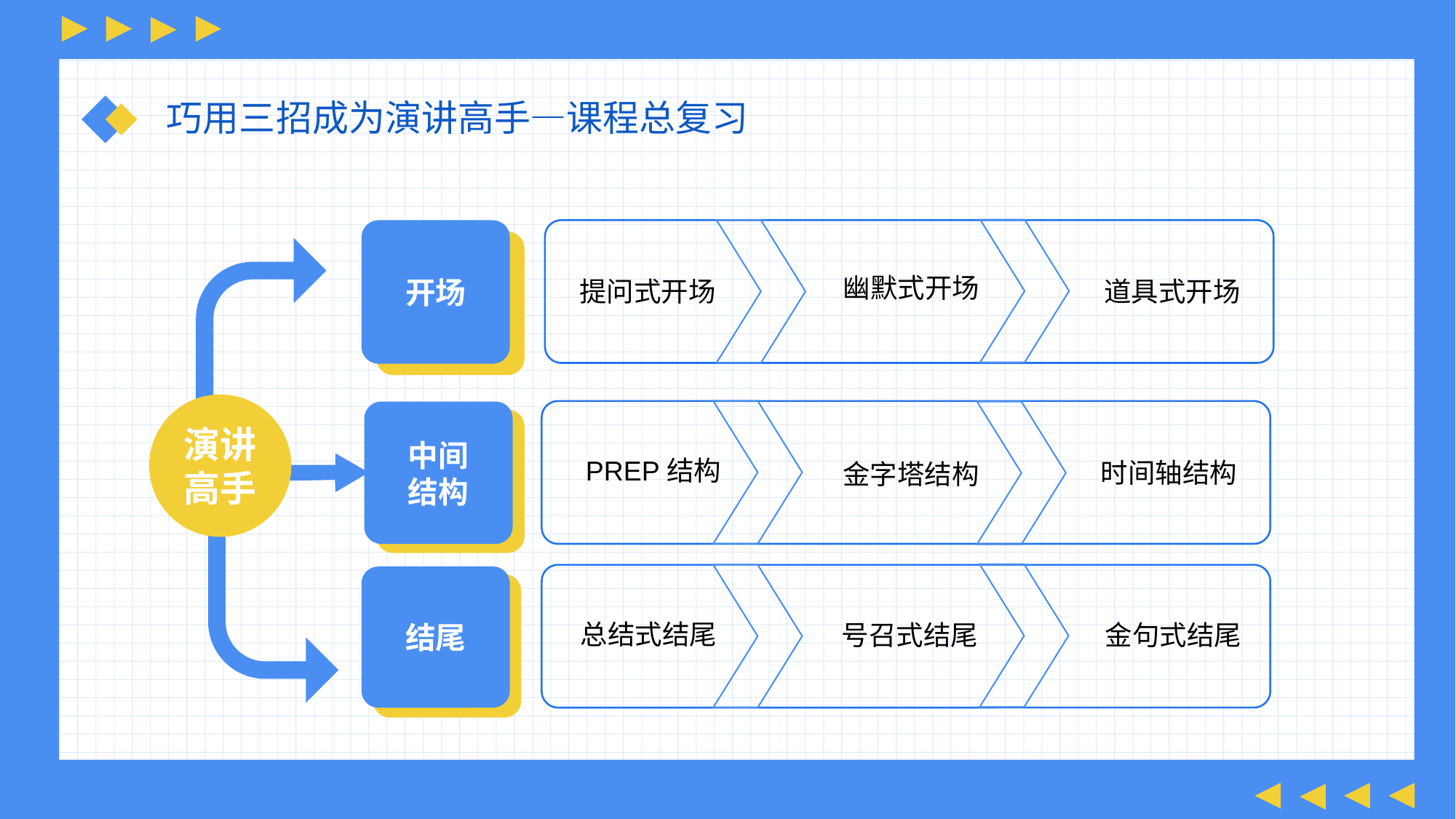

巧用三招成为演讲高手—课程总复习

开场

幽默式开场
提问式开场
道具式开场
演讲高手

中间
结构

PREP结构
时间轴结构
金字塔结构

结尾

总结式结尾
金句式结尾
号召式结尾